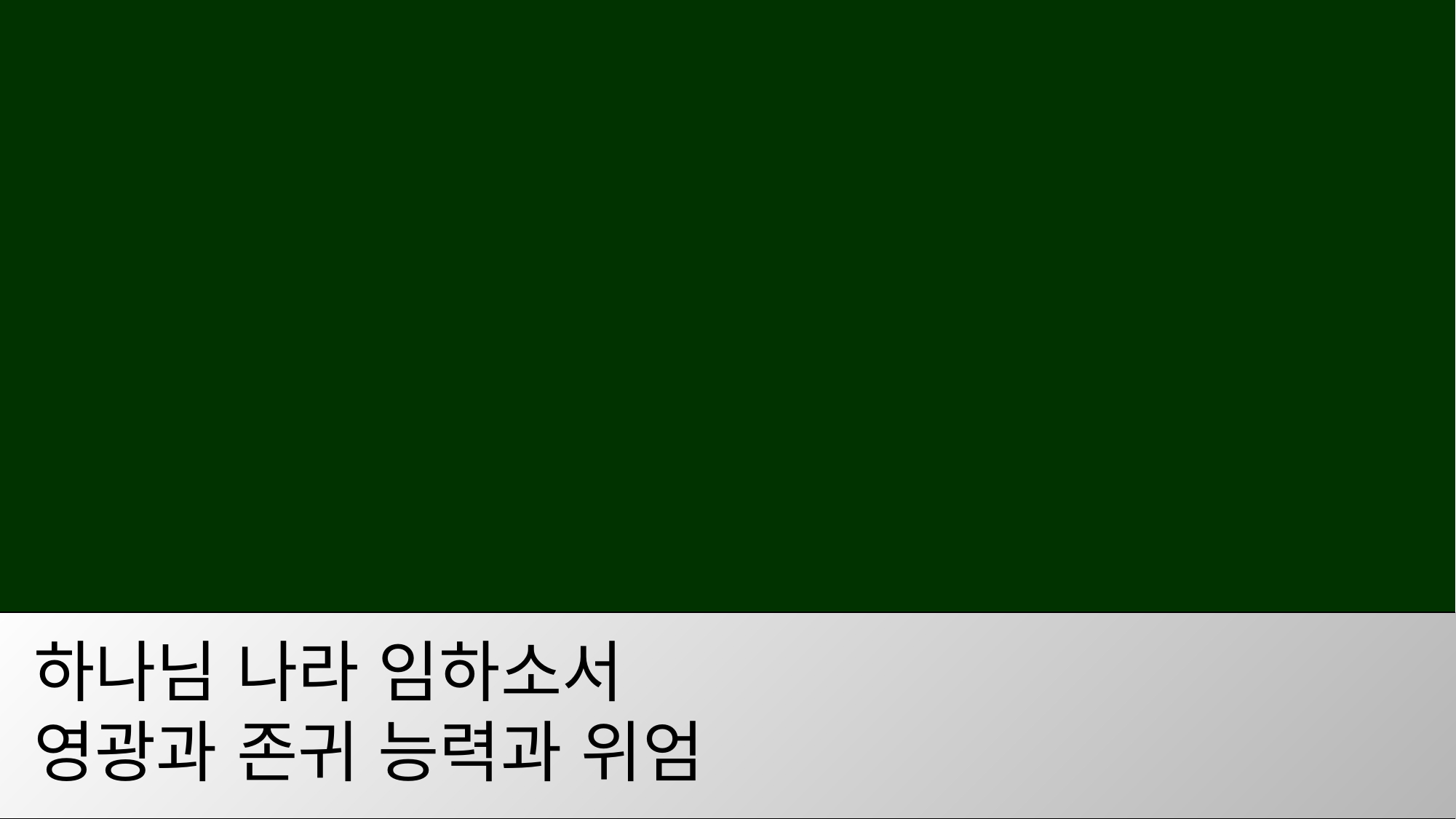

하나님 나라 임하소서
영광과 존귀 능력과 위엄